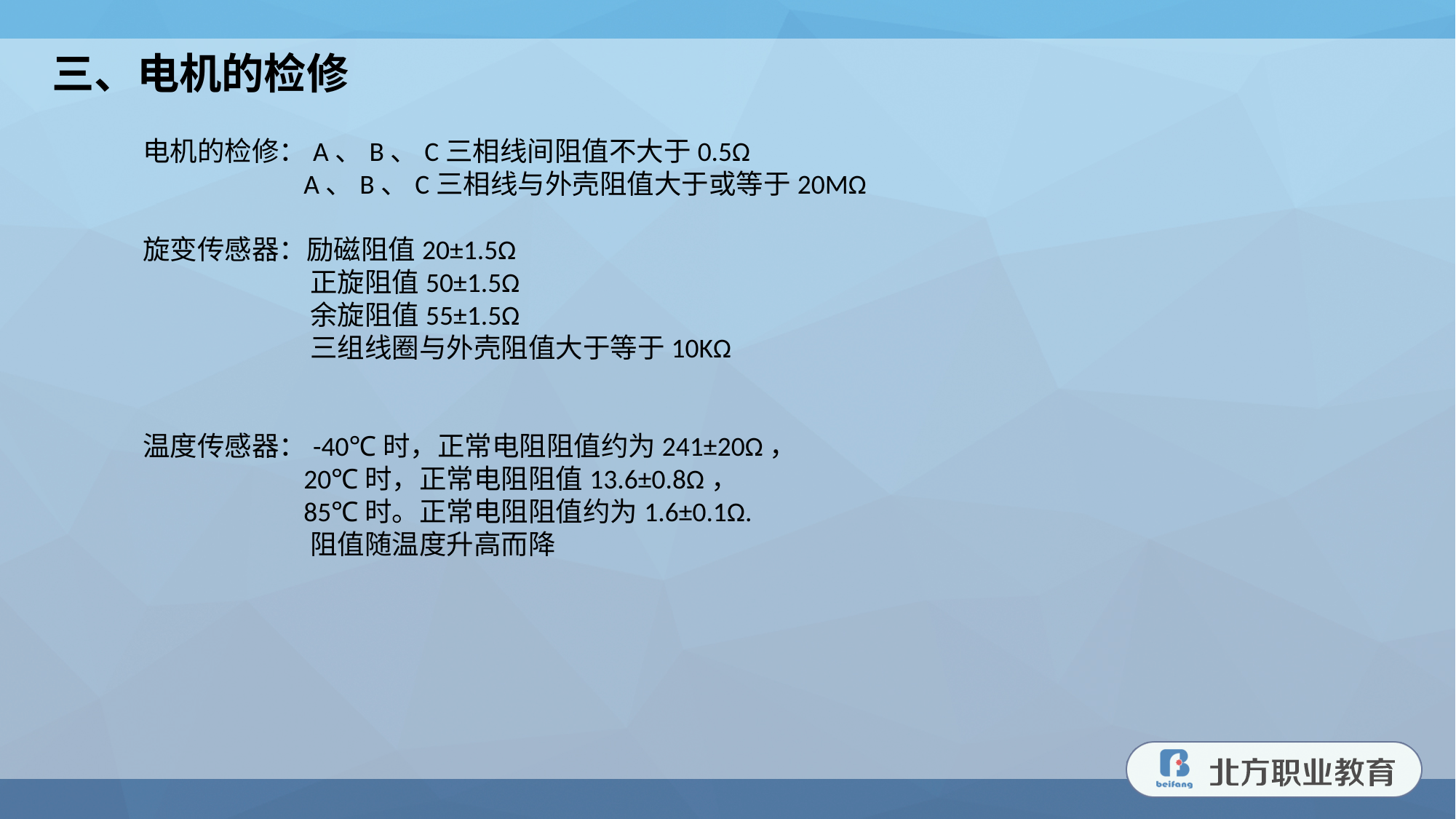

三、电机的检修
电机的检修：A、B、C三相线间阻值不大于0.5Ω
                          A、B、C三相线与外壳阻值大于或等于20MΩ

旋变传感器：励磁阻值20±1.5Ω
                          正旋阻值50±1.5Ω
                          余旋阻值55±1.5Ω
                          三组线圈与外壳阻值大于等于10KΩ

温度传感器：-40℃时，正常电阻阻值约为241±20Ω，
                          20℃时，正常电阻阻值13.6±0.8Ω，
                          85℃时。正常电阻阻值约为1.6±0.1Ω.
                          阻值随温度升高而降